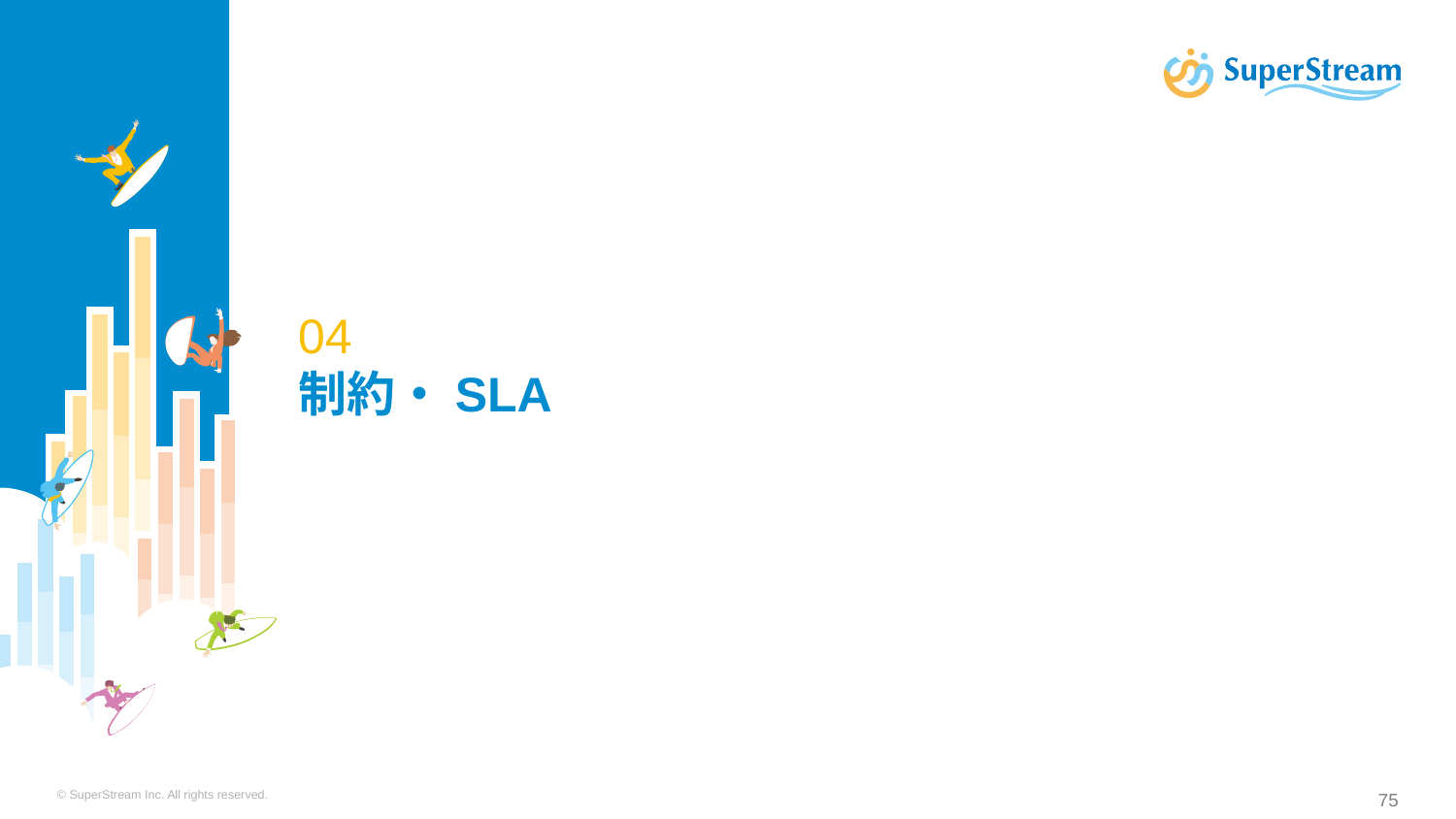

# 04 制約・SLA
© SuperStream Inc. All rights reserved.
75